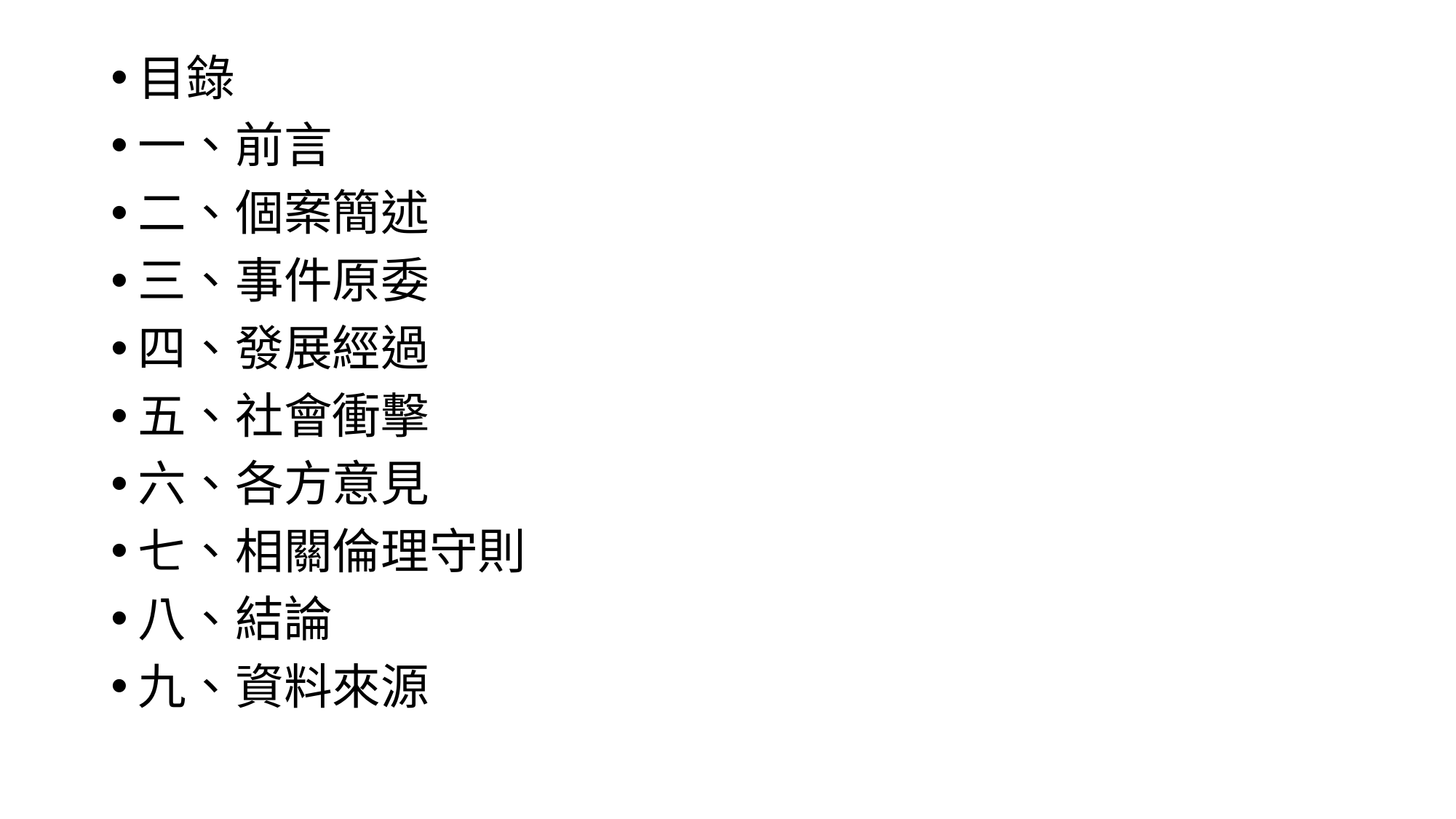

目錄
一、前言
二、個案簡述
三、事件原委
四、發展經過
五、社會衝擊
六、各方意見
七、相關倫理守則
八、結論
九、資料來源